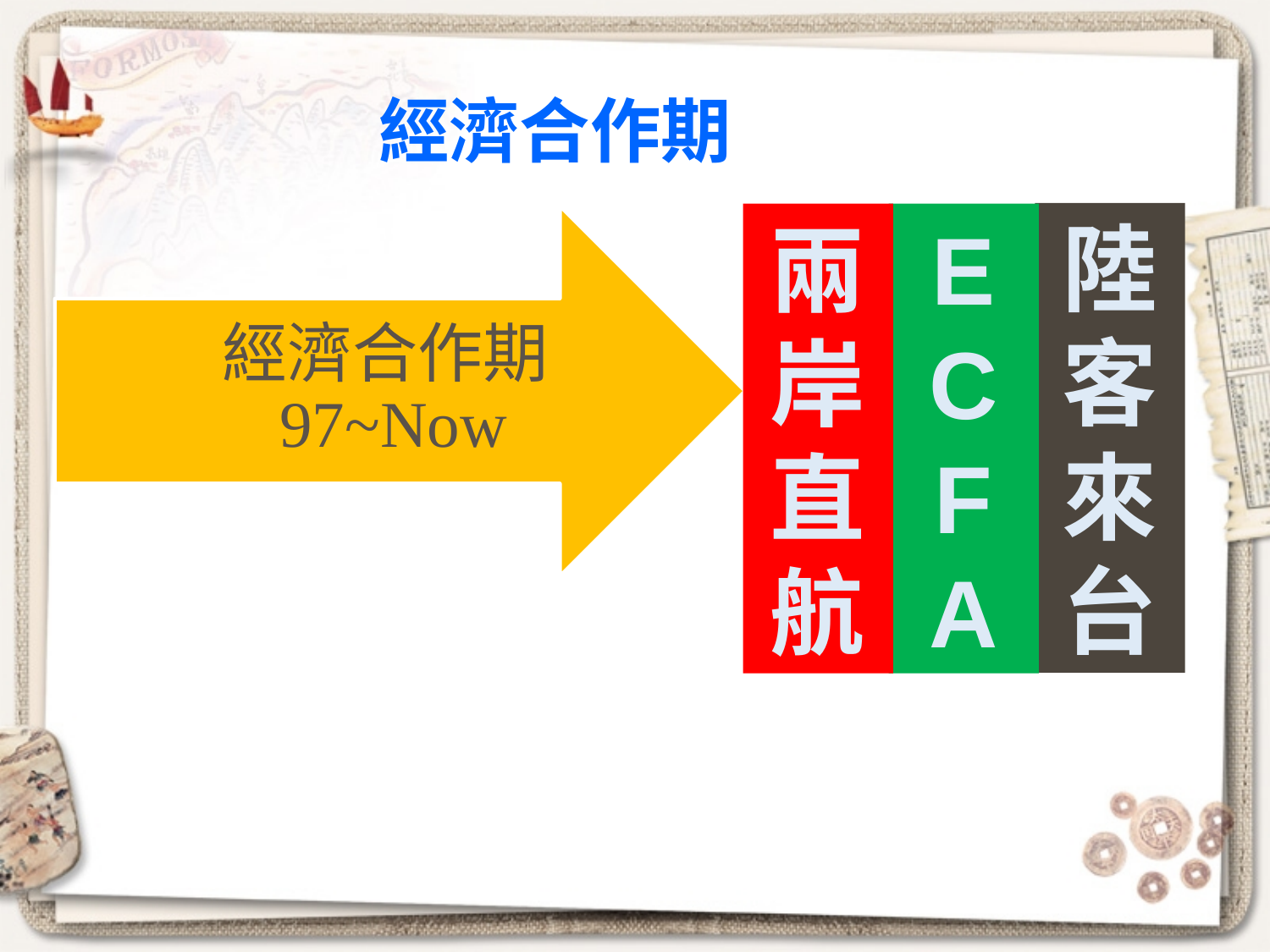

# 經濟合作期
經濟合作期97~Now
陸客來台
兩
岸
直
航
ECF
A